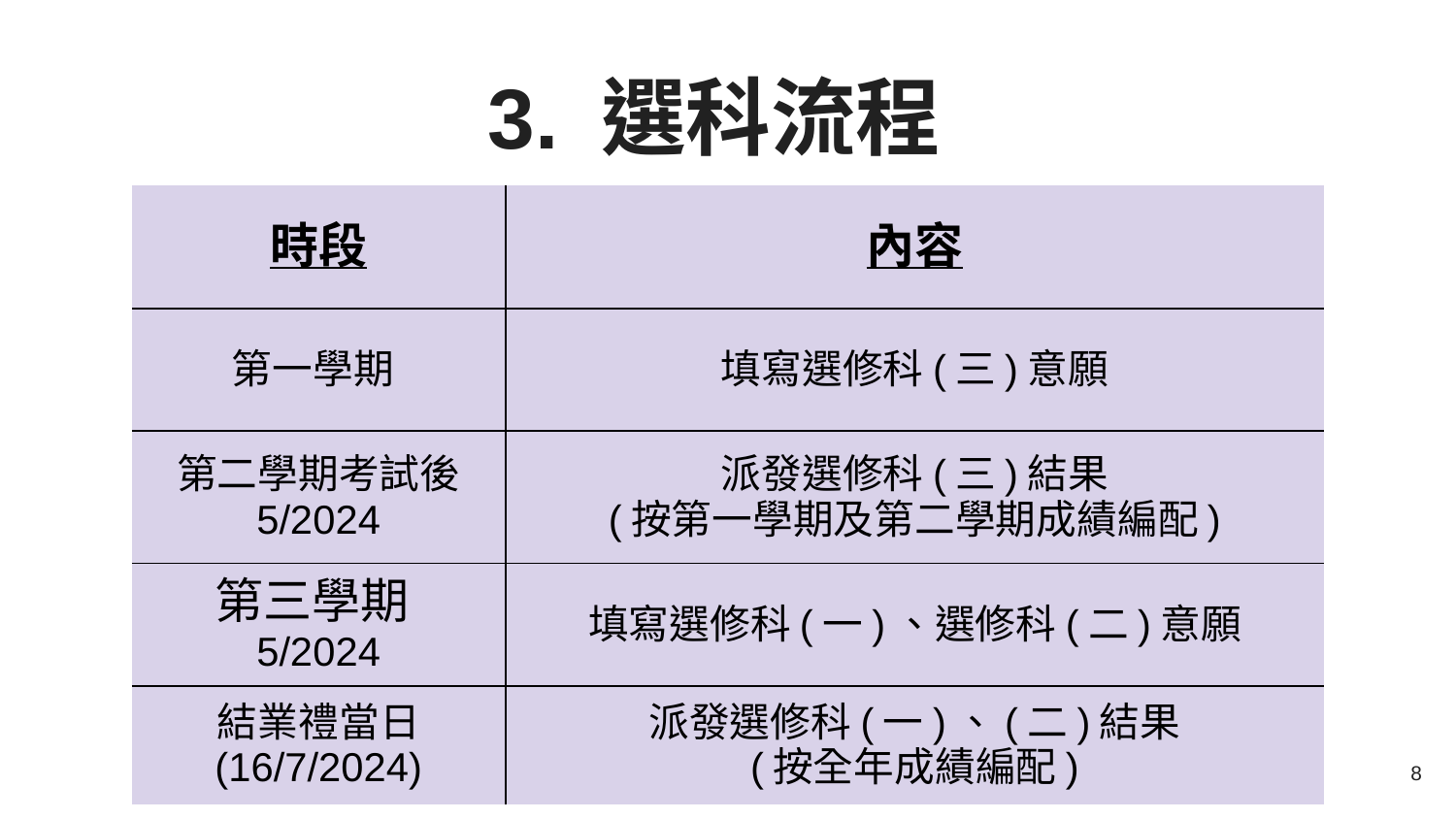

# 3. 選科流程
| 時段 | 內容 |
| --- | --- |
| 第一學期 | 填寫選修科(三)意願 |
| 第二學期考試後 5/2024 | 派發選修科(三)結果 (按第一學期及第二學期成績編配) |
| 第三學期 5/2024 | 填寫選修科(一)、選修科(二)意願 |
| 結業禮當日 (16/7/2024) | 派發選修科(一)、(二)結果 (按全年成績編配) |
8